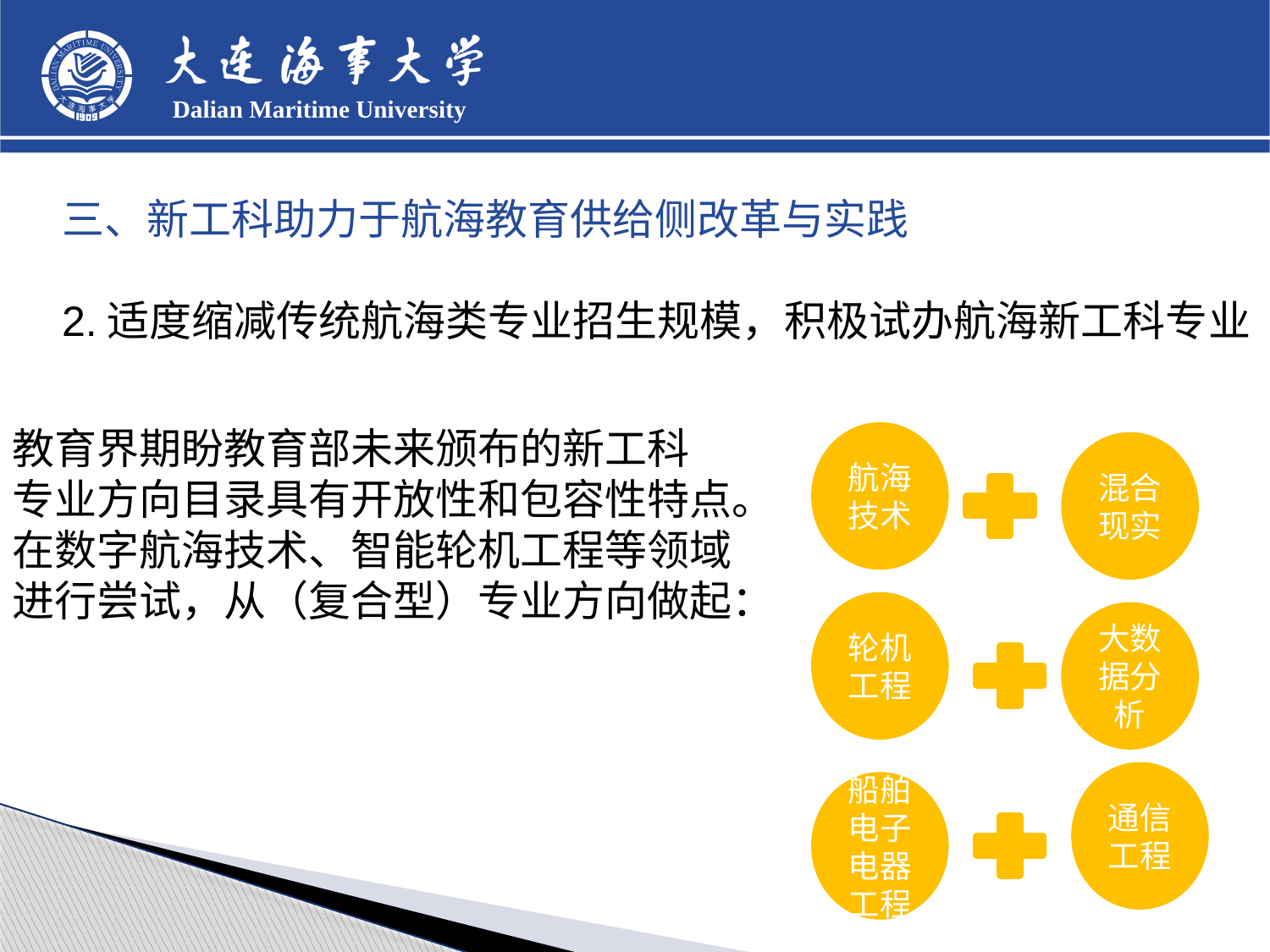

三、新工科助力于航海教育供给侧改革与实践

2.适度缩减传统航海类专业招生规模，积极试办航海新工科专业

教育界期盼教育部未来颁布的新工科
专业方向目录具有开放性和包容性特点。
在数字航海技术、智能轮机工程等领域
进行尝试，从（复合型）专业方向做起：
航海技术
混合现实

轮机工程
大数据分析

通信工程
船舶电子电器工程